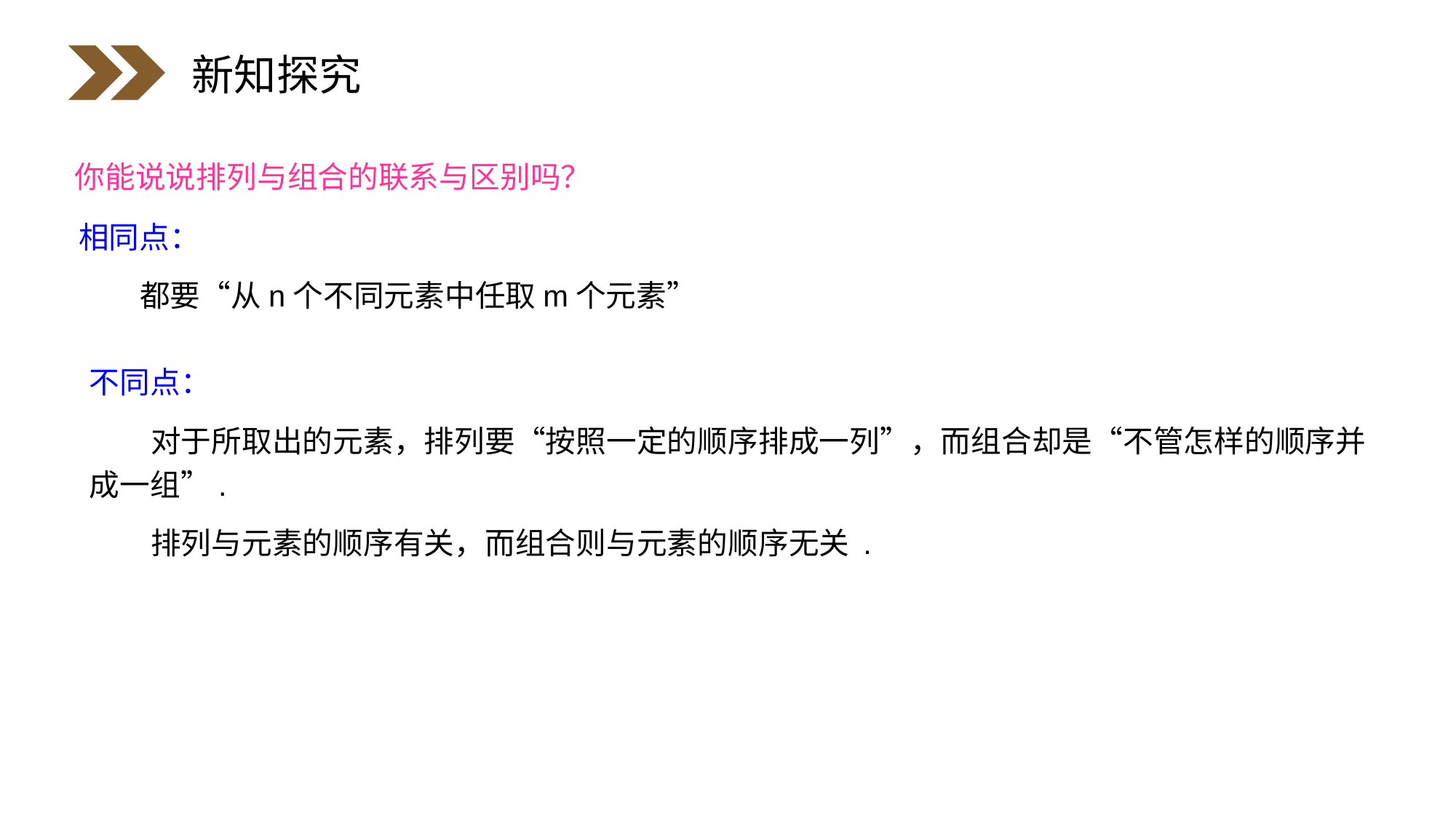

新知探究
       你能说说排列与组合的联系与区别吗？
相同点：
        都要“从n个不同元素中任取m个元素”
不同点：
        对于所取出的元素，排列要“按照一定的顺序排成一列”，而组合却是“不管怎样的顺序并成一组”.
        排列与元素的顺序有关，而组合则与元素的顺序无关 .